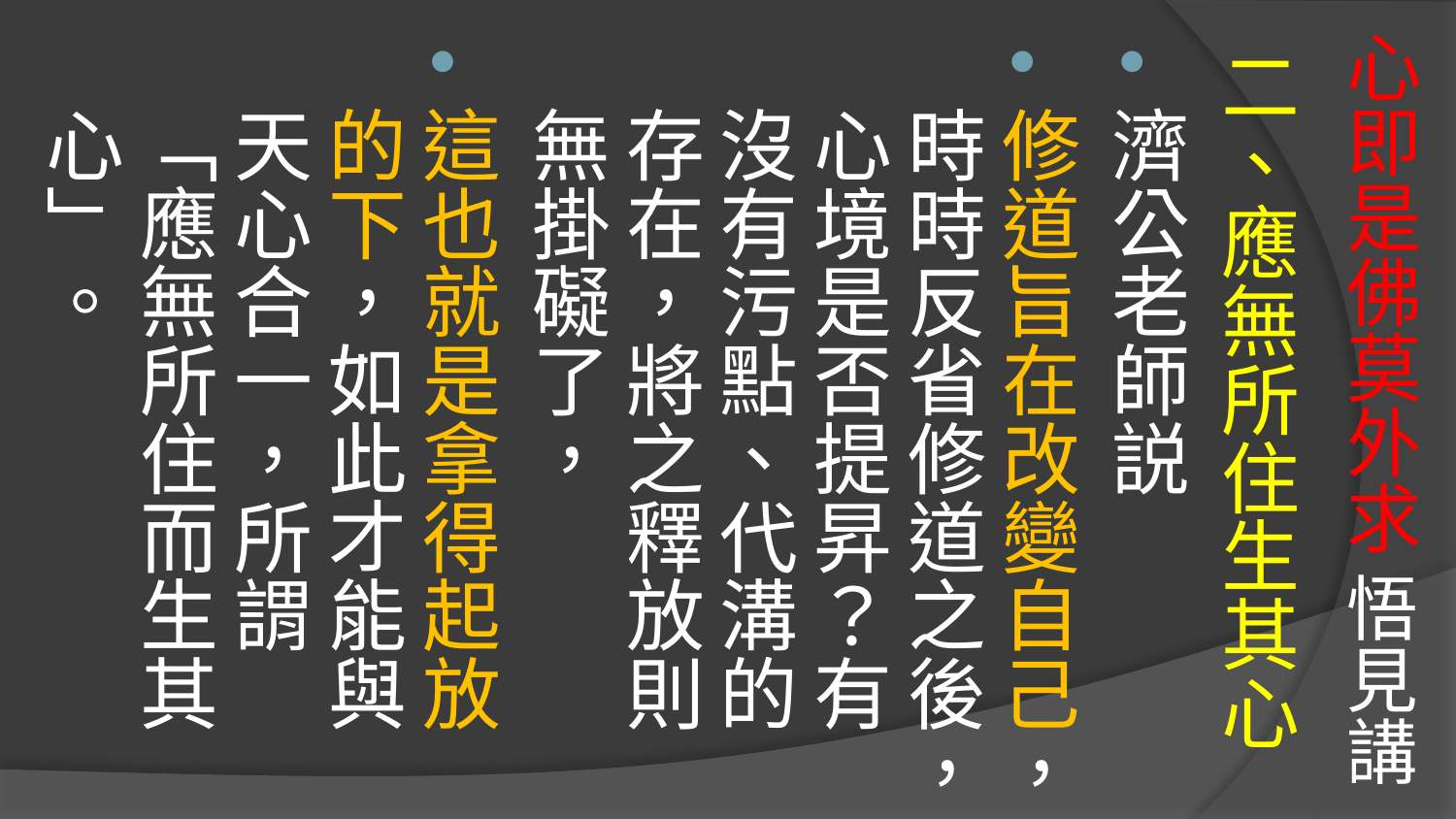

# 心即是佛莫外求 悟見講
二、應無所住生其心
濟公老師説
修道旨在改變自己，時時反省修道之後，心境是否提昇？有沒有污點、代溝的存在，將之釋放則無掛礙了，
這也就是拿得起放的下，如此才能與天心合一，所謂「應無所住而生其心」。